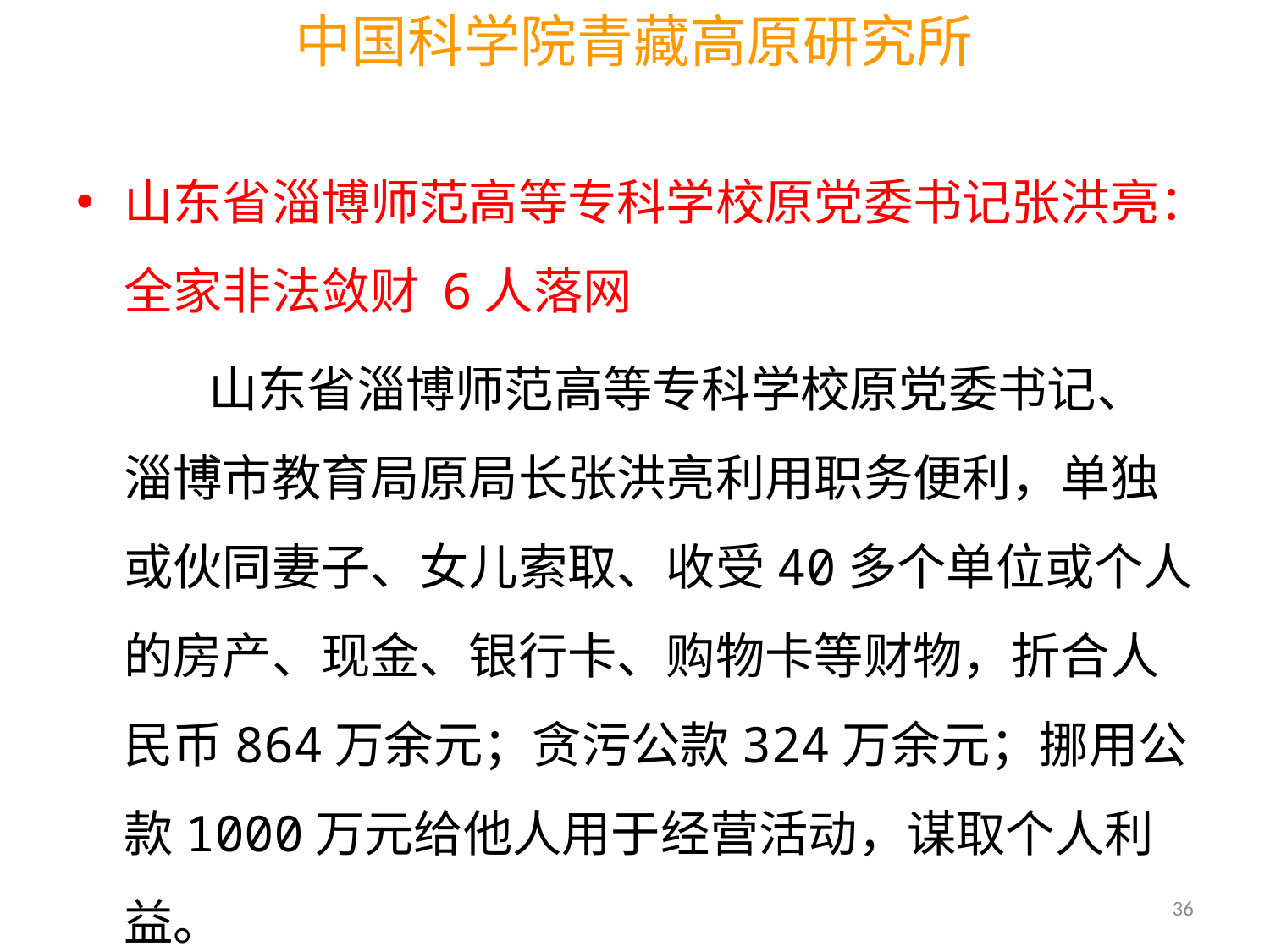

山东省淄博师范高等专科学校原党委书记张洪亮：全家非法敛财 6人落网
  　　山东省淄博师范高等专科学校原党委书记、淄博市教育局原局长张洪亮利用职务便利，单独或伙同妻子、女儿索取、收受40多个单位或个人的房产、现金、银行卡、购物卡等财物，折合人民币864万余元；贪污公款324万余元；挪用公款1000万元给他人用于经营活动，谋取个人利益。
36